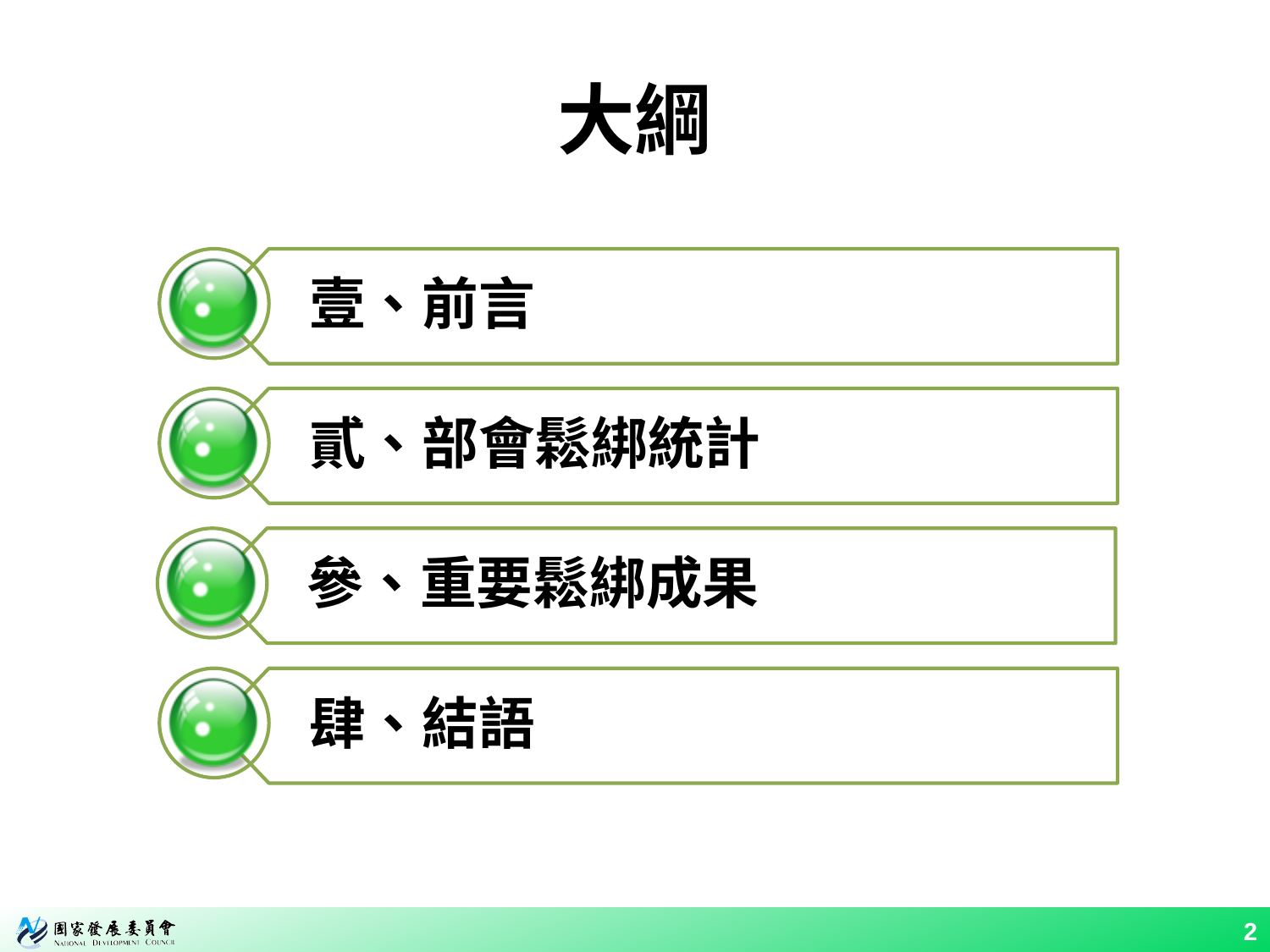

# 大綱
壹、前言

貳、部會鬆綁統計

肆、結語

參、重要鬆綁成果
2